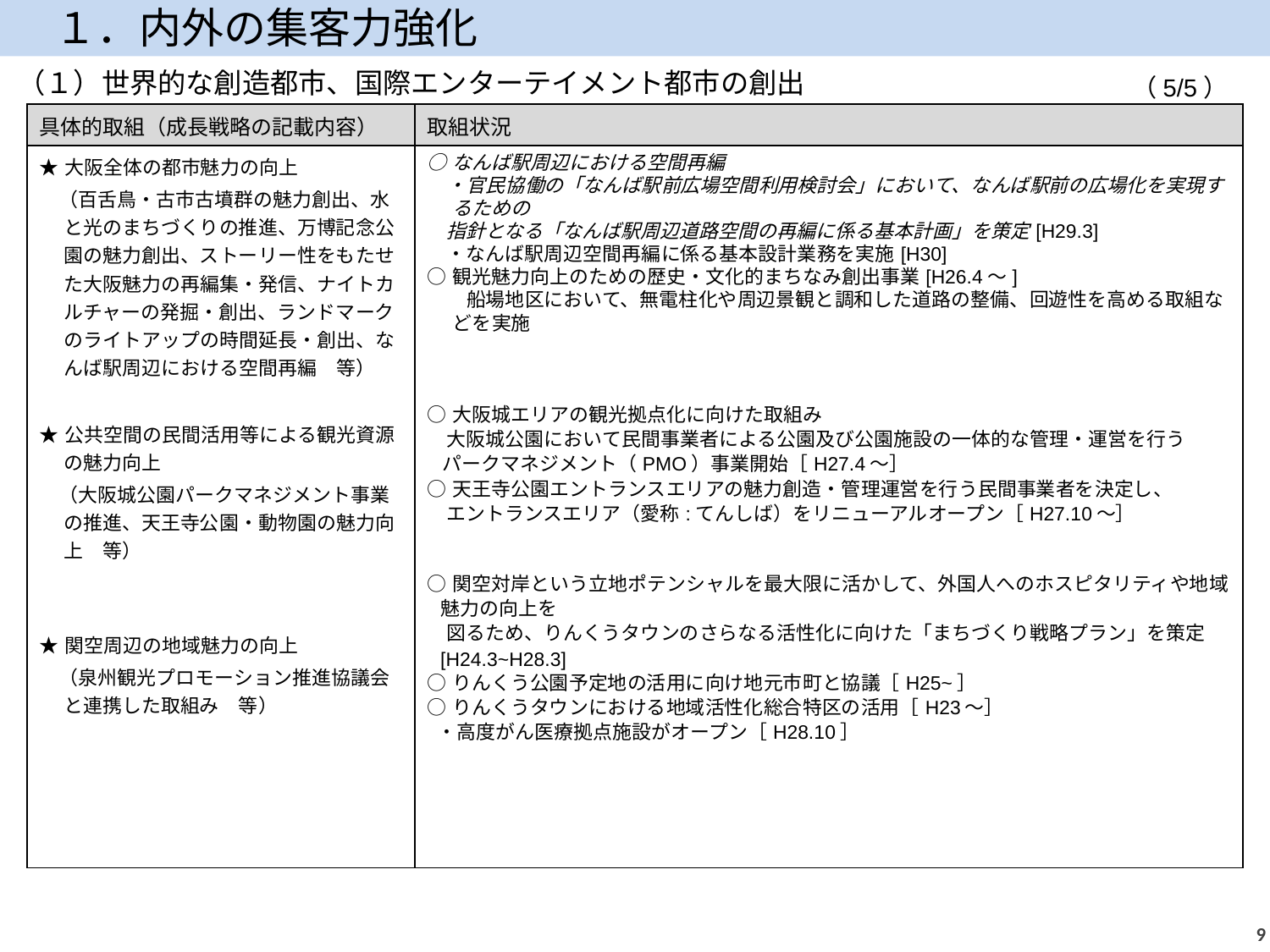

１．内外の集客力強化
（１）世界的な創造都市、国際エンターテイメント都市の創出
（5/5）
| 具体的取組（成長戦略の記載内容） | 取組状況 |
| --- | --- |
| ★大阪全体の都市魅力の向上 　（百舌鳥・古市古墳群の魅力創出、水と光のまちづくりの推進、万博記念公園の魅力創出、ストーリー性をもたせた大阪魅力の再編集・発信、ナイトカルチャーの発掘・創出、ランドマークのライトアップの時間延長・創出、なんば駅周辺における空間再編　等） 　 ★公共空間の民間活用等による観光資源の魅力向上 　（大阪城公園パークマネジメント事業の推進、天王寺公園・動物園の魅力向上　等） 　 ★関空周辺の地域魅力の向上 　（泉州観光プロモーション推進協議会と連携した取組み　等） | ○なんば駅周辺における空間再編 　・官民協働の「なんば駅前広場空間利用検討会」において、なんば駅前の広場化を実現するための 指針となる「なんば駅周辺道路空間の再編に係る基本計画」を策定[H29.3] 　・なんば駅周辺空間再編に係る基本設計業務を実施[H30] ○観光魅力向上のための歴史・文化的まちなみ創出事業[H26.4～] 　　船場地区において、無電柱化や周辺景観と調和した道路の整備、回遊性を高める取組などを実施 ○大阪城エリアの観光拠点化に向けた取組み 　大阪城公園において民間事業者による公園及び公園施設の一体的な管理・運営を行う パークマネジメント（PMO）事業開始［H27.4～］ ○天王寺公園エントランスエリアの魅力創造・管理運営を行う民間事業者を決定し、 エントランスエリア（愛称:てんしば）をリニューアルオープン［H27.10～］ ○関空対岸という立地ポテンシャルを最大限に活かして、外国人へのホスピタリティや地域魅力の向上を 図るため、りんくうタウンのさらなる活性化に向けた「まちづくり戦略プラン」を策定[H24.3~H28.3] ○りんくう公園予定地の活用に向け地元市町と協議［H25~］ ○りんくうタウンにおける地域活性化総合特区の活用［H23～］ ・高度がん医療拠点施設がオープン［H28.10］ |
9